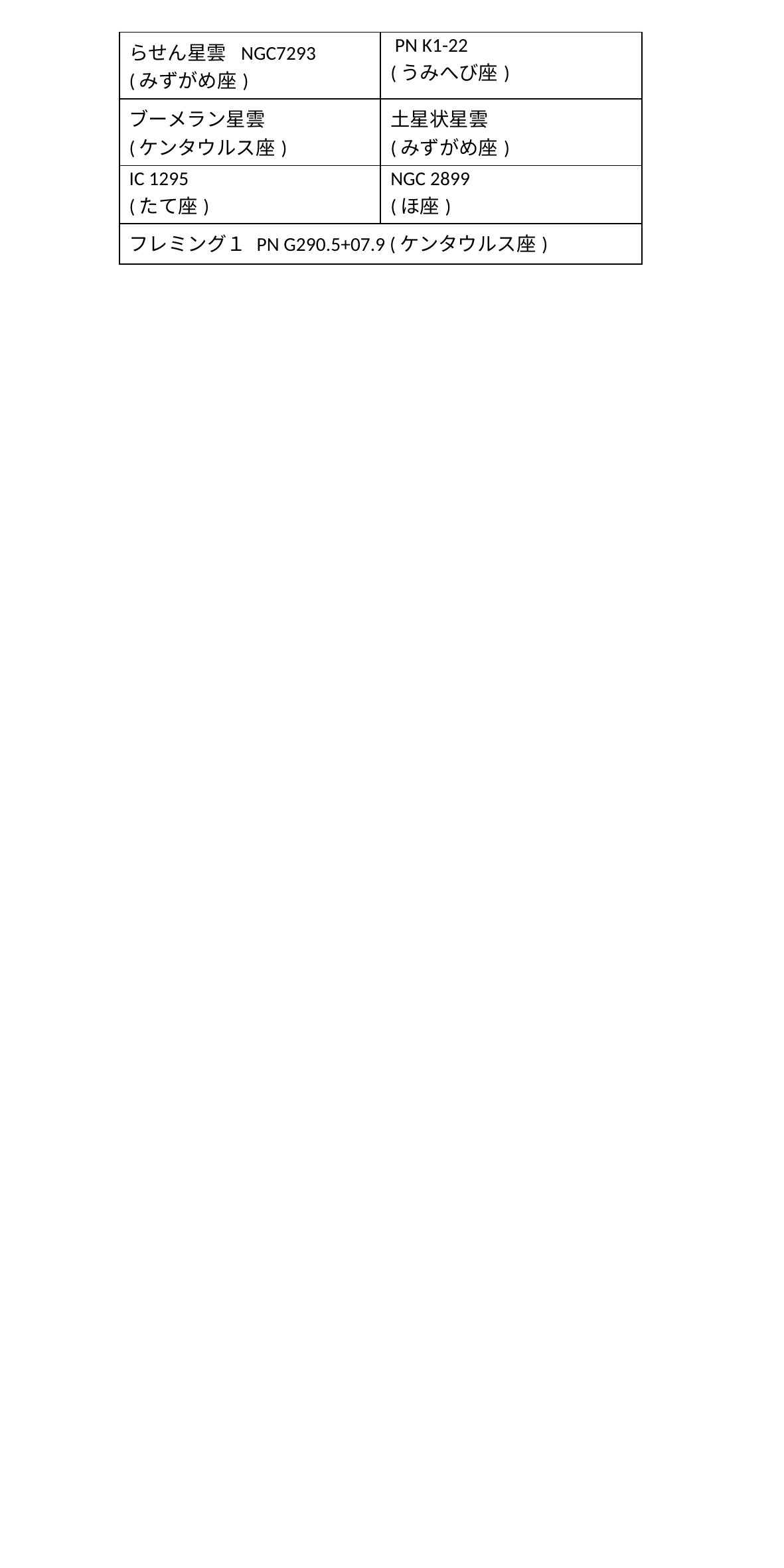

| らせん星雲 NGC7293 (みずがめ座) | PN K1-22 (うみへび座) |
| --- | --- |
| ブーメラン星雲 (ケンタウルス座) | 土星状星雲 (みずがめ座) |
| IC 1295 (たて座) | NGC 2899 (ほ座) |
| フレミング１ PN G290.5+07.9 (ケンタウルス座) |  |